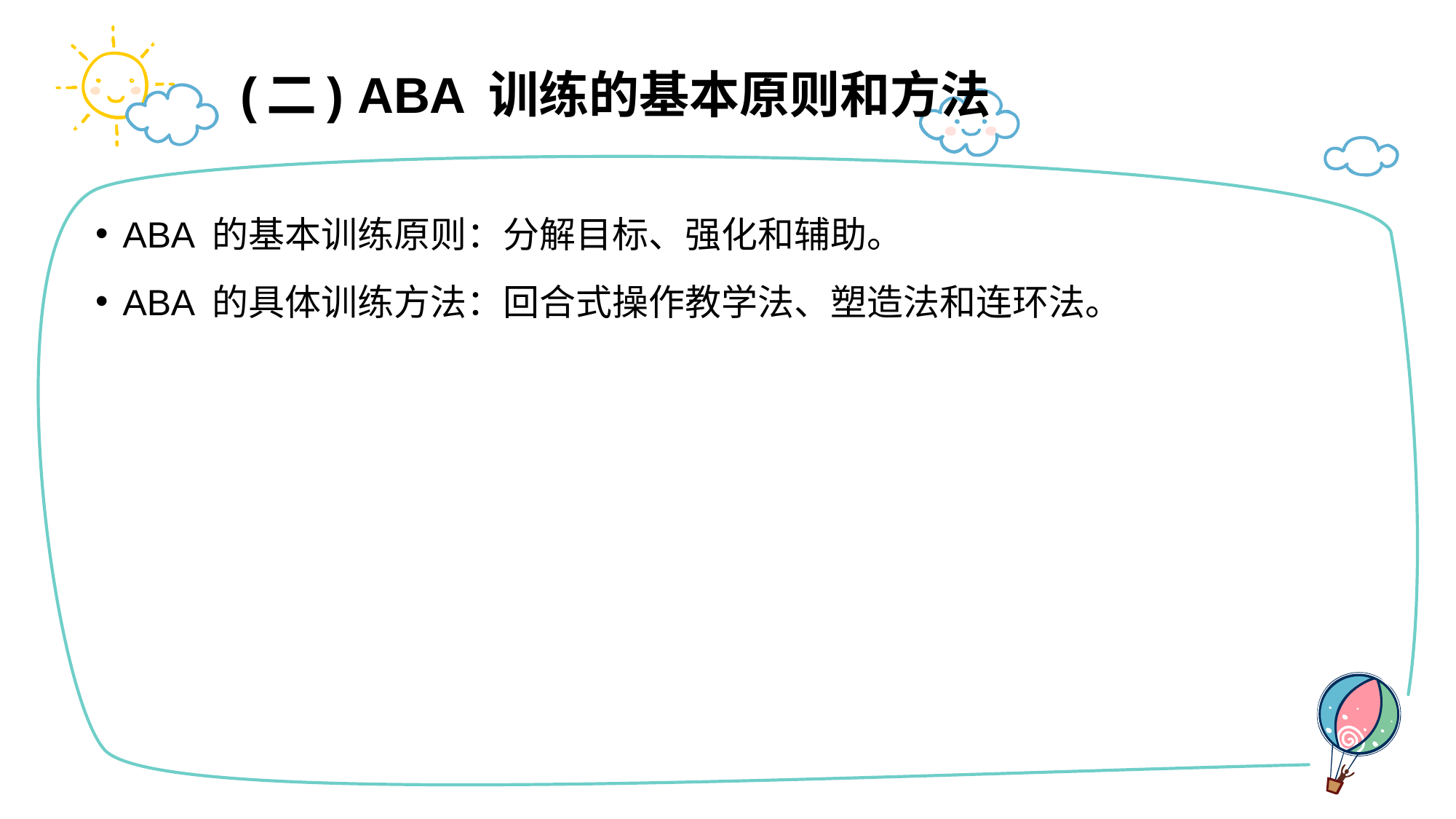

# (二) ABA 训练的基本原则和方法
ABA 的基本训练原则：分解目标、强化和辅助。
ABA 的具体训练方法：回合式操作教学法、塑造法和连环法。